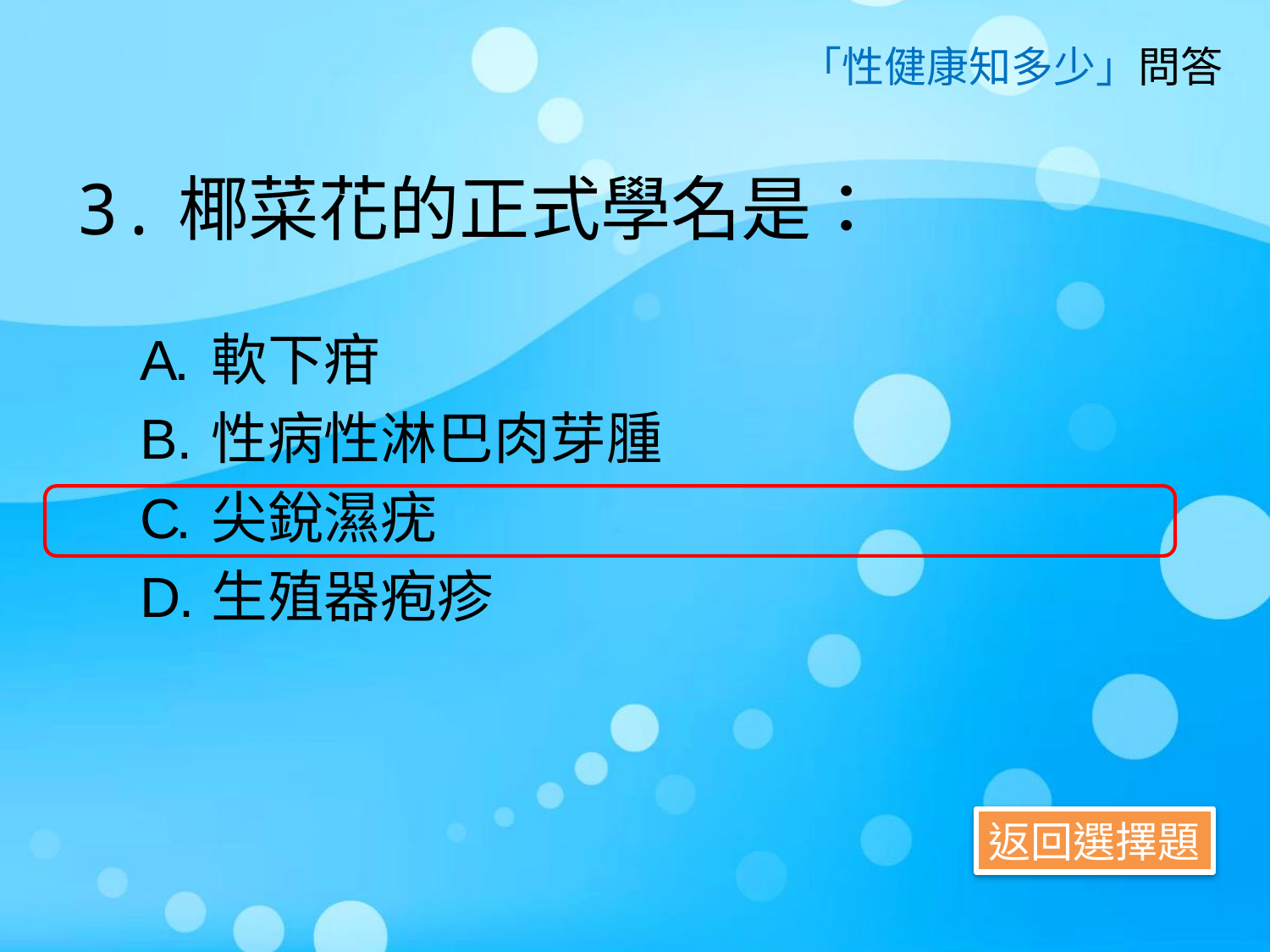

「性健康知多少」問答
# 3.椰菜花的正式學名是：
軟下疳
性病性淋巴肉芽腫
尖銳濕疣
生殖器疱疹

返回選擇題